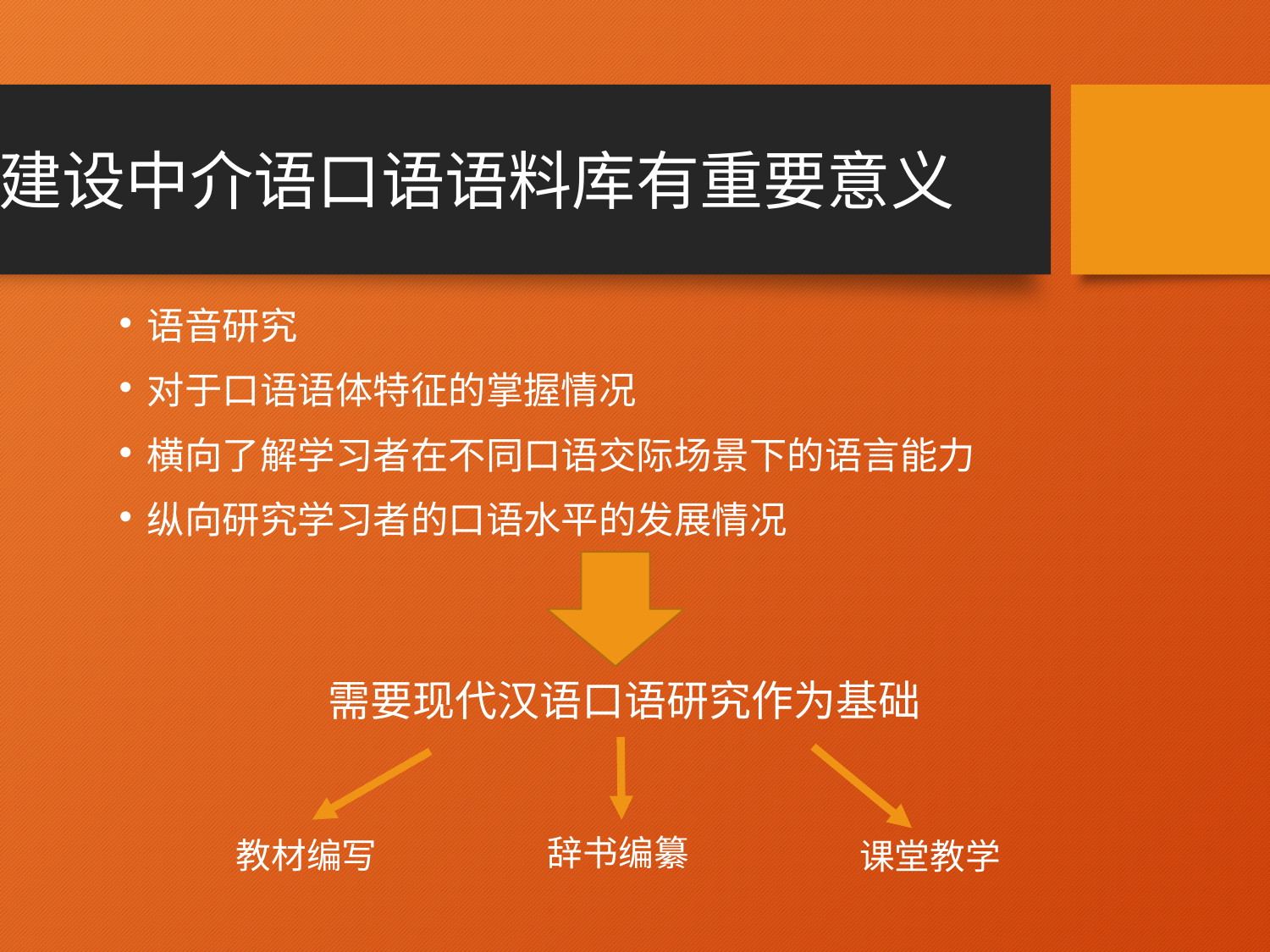

# 建设中介语口语语料库有重要意义
语音研究
对于口语语体特征的掌握情况
横向了解学习者在不同口语交际场景下的语言能力
纵向研究学习者的口语水平的发展情况

需要现代汉语口语研究作为基础
辞书编纂
教材编写
课堂教学